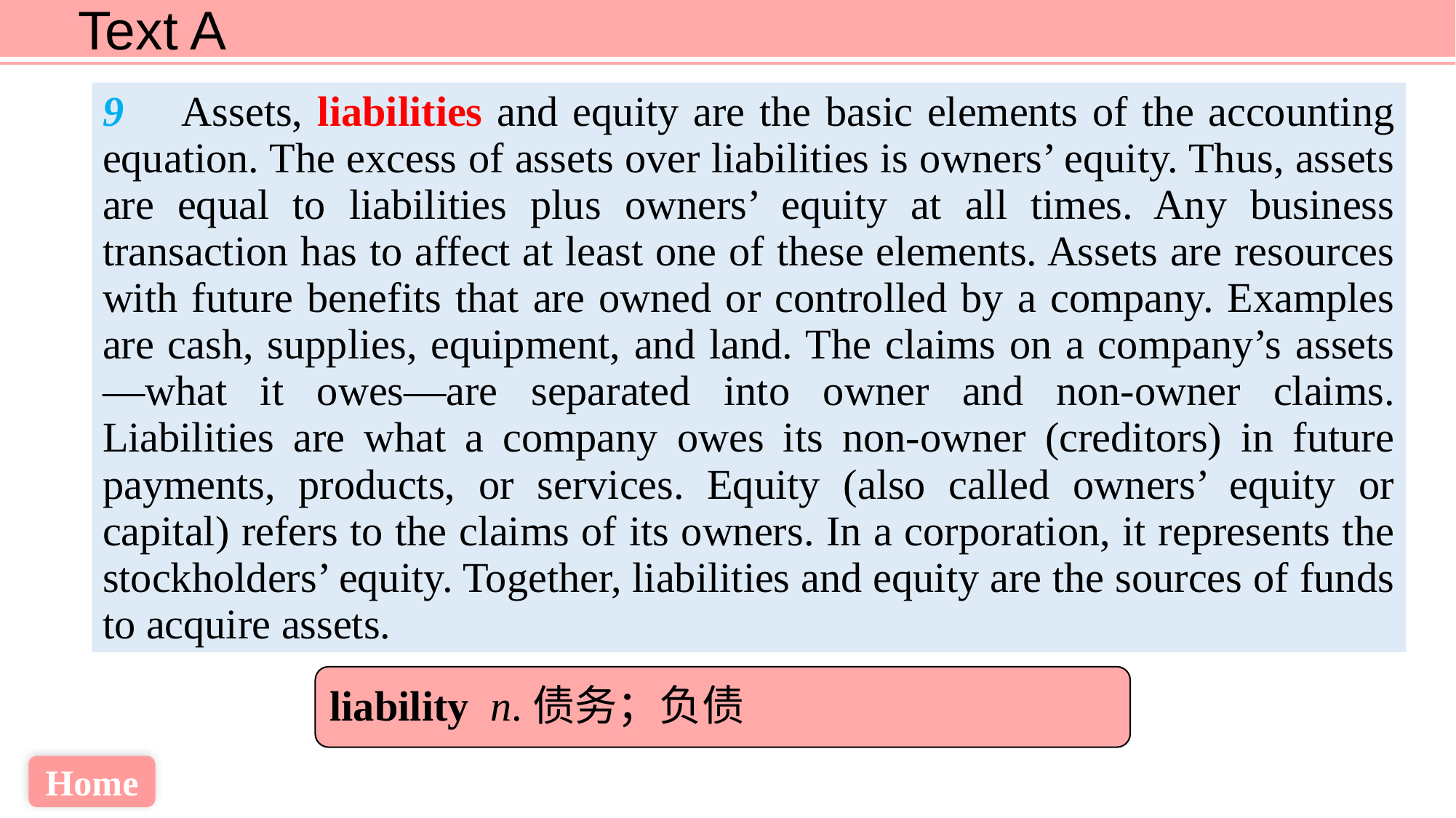

9    Assets, liabilities and equity are the basic elements of the accounting equation. The excess of assets over liabilities is owners’ equity. Thus, assets are equal to liabilities plus owners’ equity at all times. Any business transaction has to affect at least one of these elements. Assets are resources with future benefits that are owned or controlled by a company. Examples are cash, supplies, equipment, and land. The claims on a company’s assets—what it owes—are separated into owner and non-owner claims. Liabilities are what a company owes its non-owner (creditors) in future payments, products, or services. Equity (also called owners’ equity or capital) refers to the claims of its owners. In a corporation, it represents the stockholders’ equity. Together, liabilities and equity are the sources of funds to acquire assets.

liability  n.债务；负债